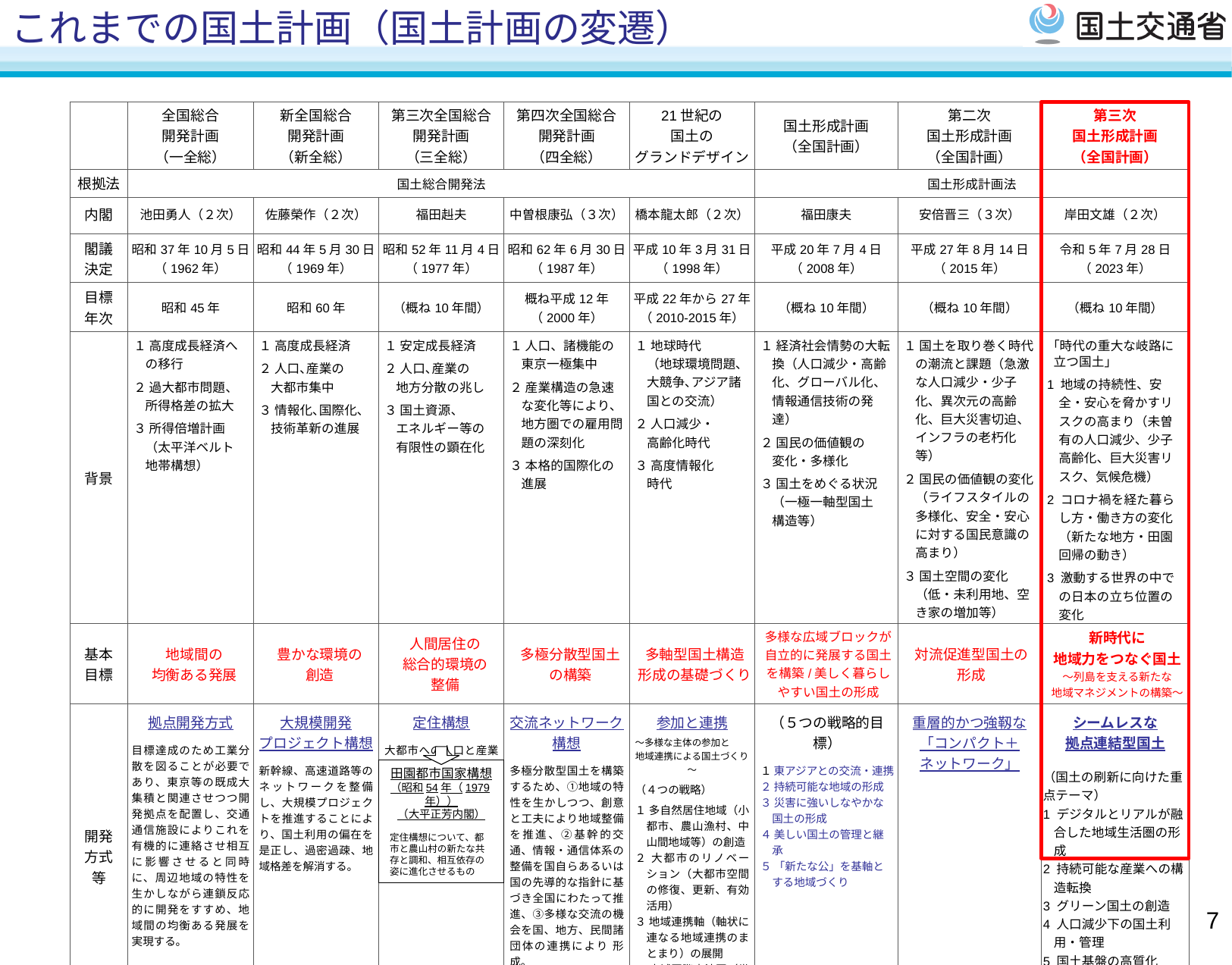

これまでの国土計画（国土計画の変遷）
|  | 全国総合 開発計画 （一全総） | 新全国総合 開発計画 （新全総） | 第三次全国総合 開発計画 （三全総） | 第四次全国総合 開発計画 （四全総） | 21世紀の 国土の グランドデザイン | 国土形成計画 （全国計画） | 第二次 国土形成計画 （全国計画） | 第三次 国土形成計画 （全国計画） |
| --- | --- | --- | --- | --- | --- | --- | --- | --- |
| 根拠法 | 国土総合開発法 |  |  |  |  | 国土形成計画法 |  |  |
| 内閣 | 池田勇人（２次） | 佐藤榮作（２次） | 福田赳夫 | 中曽根康弘（３次） | 橋本龍太郎（２次） | 福田康夫 | 安倍晋三（３次） | 岸田文雄（２次） |
| 閣議 決定 | 昭和37年10月5日 （1962年） | 昭和44年5月30日 （1969年） | 昭和52年11月4日 （1977年） | 昭和62年6月30日 （1987年） | 平成10年3月31日 （1998年） | 平成20年7月4日 （2008年） | 平成27年8月14日 （2015年） | 令和5年7月28日 （2023年） |
| 目標 年次 | 昭和45年 | 昭和60年 | （概ね10年間） | 概ね平成12年 （2000年） | 平成22年から27年 （2010-2015年） | （概ね10年間） | （概ね10年間） | （概ね10年間） |
| 背景 | １ 高度成長経済への移行 ２ 過大都市問題、 所得格差の拡大 ３ 所得倍増計画 （太平洋ベルト 地帯構想） | １ 高度成長経済 ２ 人口､産業の 大都市集中 ３ 情報化､国際化､ 技術革新の進展 | １ 安定成長経済 ２ 人口､産業の 地方分散の兆し ３ 国土資源、 エネルギー等の 有限性の顕在化 | １ 人口、諸機能の 東京一極集中 ２ 産業構造の急速な変化等により、地方圏での雇用問題の深刻化 ３ 本格的国際化の進展 | １ 地球時代 （地球環境問題､大競争､アジア諸国との交流） ２ 人口減少・ 高齢化時代 ３ 高度情報化 時代 | １ 経済社会情勢の大転換（人口減少・高齢化、グローバル化、情報通信技術の発達） ２ 国民の価値観の 変化・多様化 ３ 国土をめぐる状況 （一極一軸型国土 構造等） | １ 国土を取り巻く時代の潮流と課題（急激な人口減少・少子化、異次元の高齢化、巨大災害切迫、インフラの老朽化等） ２ 国民の価値観の変化 （ライフスタイルの多様化、安全・安心に対する国民意識の高まり） ３ 国土空間の変化 （低・未利用地、空き家の増加等） | 「時代の重大な岐路に 立つ国土」 1 地域の持続性、安全・安心を脅かすリスクの高まり（未曽有の人口減少、少子高齢化、巨大災害リスク、気候危機） 2 コロナ禍を経た暮らし方・働き方の変化（新たな地方・田園回帰の動き） 3 激動する世界の中での日本の立ち位置の変化 |
| 基本 目標 | 地域間の 均衡ある発展 | 豊かな環境の 創造 | 人間居住の 総合的環境の 整備 | 多極分散型国土 の構築 | 多軸型国土構造 形成の基礎づくり | 多様な広域ブロックが自立的に発展する国土を構築/美しく暮らしやすい国土の形成 | 対流促進型国土の 形成 | 新時代に 地域力をつなぐ国土 ～列島を支える新たな 地域マネジメントの構築～ |
| 開発 方式等 | 拠点開発方式 目標達成のため工業分散を図ることが必要であり、東京等の既成大集積と関連させつつ開発拠点を配置し、交通通信施設によりこれを有機的に連絡させ相互に影響させると同時に、周辺地域の特性を生かしながら連鎖反応的に開発をすすめ、地域間の均衡ある発展を実現する。 | 大規模開発 プロジェクト構想 新幹線、高速道路等のネットワークを整備し、大規模プロジェクトを推進することにより、国土利用の偏在を是正し、過密過疎、地域格差を解消する。 | 定住構想 大都市への人口と産業の集中を抑制する一方、地方を振興し、過密過疎問題に対処しながら、全国土の利用の均衡を図りつつ人間居住の総合的環境の形成を図る。 | 交流ネットワーク 構想 多極分散型国土を構築するため、①地域の特性を生かしつつ、創意と工夫により地域整備を推進、②基幹的交通、情報・通信体系の整備を国自らあるいは国の先導的な指針に基づき全国にわたって推進、③多様な交流の機会を国、地方、民間諸団体の連携により 形成。 | 参加と連携 ～多様な主体の参加と 地域連携による国土づくり～ （４つの戦略） １ 多自然居住地域（小都市、農山漁村、中山間地域等）の創造 ２ 大都市のリノベーション（大都市空間の修復、更新、有効活用） ３ 地域連携軸（軸状に連なる地域連携のまとまり）の展開 ４ 広域国際交流圏（世界的な交流機能を有する圏域の設定） | （５つの戦略的目標） １ 東アジアとの交流・連携 ２ 持続可能な地域の形成 ３ 災害に強いしなやかな 国土の形成 ４ 美しい国土の管理と継承 ５ 「新たな公」を基軸とする地域づくり | 重層的かつ強靱な 「コンパクト＋ ネットワーク」 | シームレスな 拠点連結型国土 （国土の刷新に向けた重点テーマ） 1 デジタルとリアルが融合した地域生活圏の形成 2 持続可能な産業への構造転換 3 グリーン国土の創造 4 人口減少下の国土利用・管理 5 国土基盤の高質化 6 地域を支える人材の確保・育成 |

田園都市国家構想
（昭和54年（1979年））
（大平正芳内閣）

定住構想について、都市と農山村の新たな共存と調和、相互依存の姿に進化させるもの

7